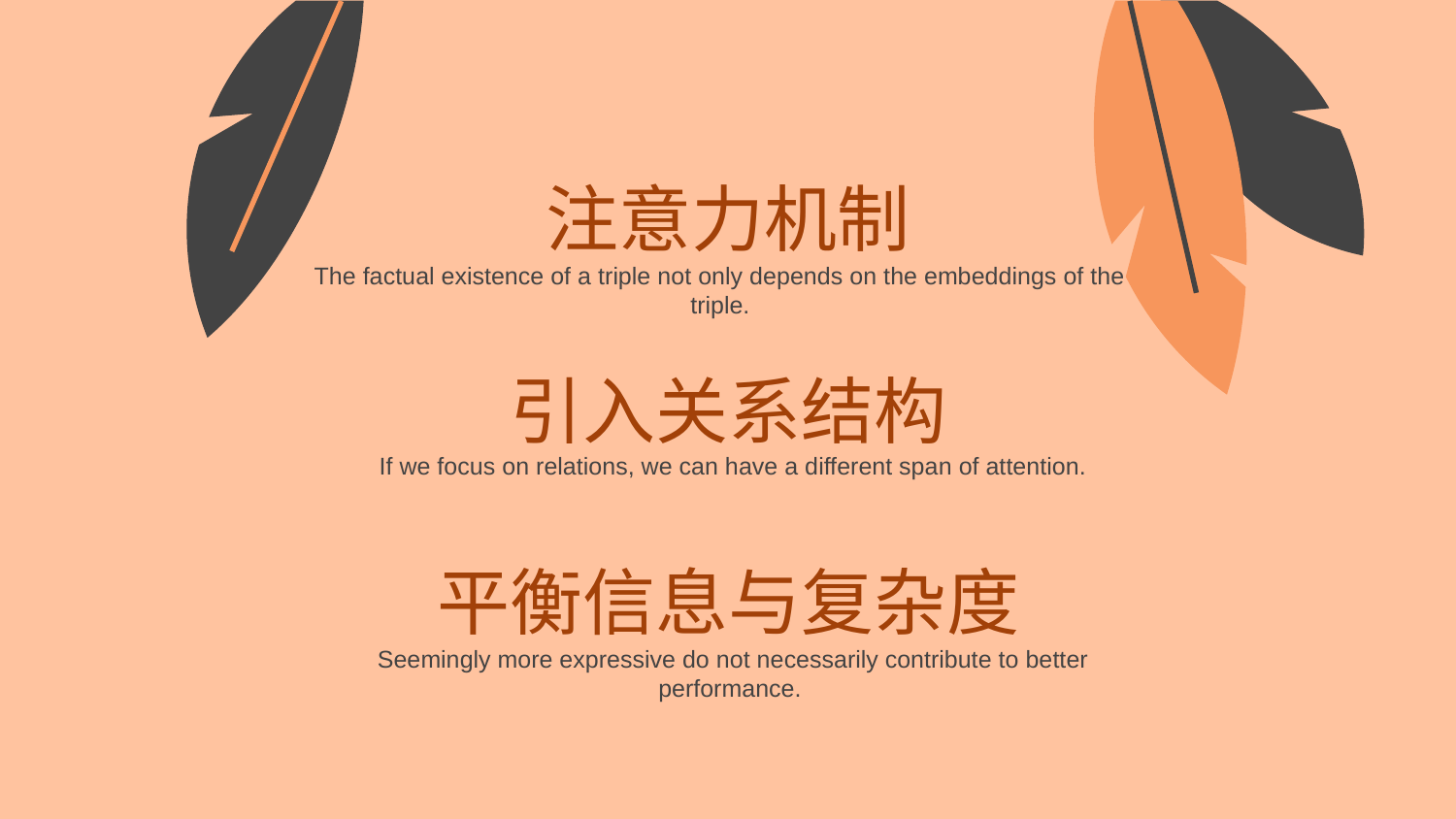

# 注意力机制
The factual existence of a triple not only depends on the embeddings of the triple.
引入关系结构
If we focus on relations, we can have a different span of attention.
平衡信息与复杂度
Seemingly more expressive do not necessarily contribute to better performance.